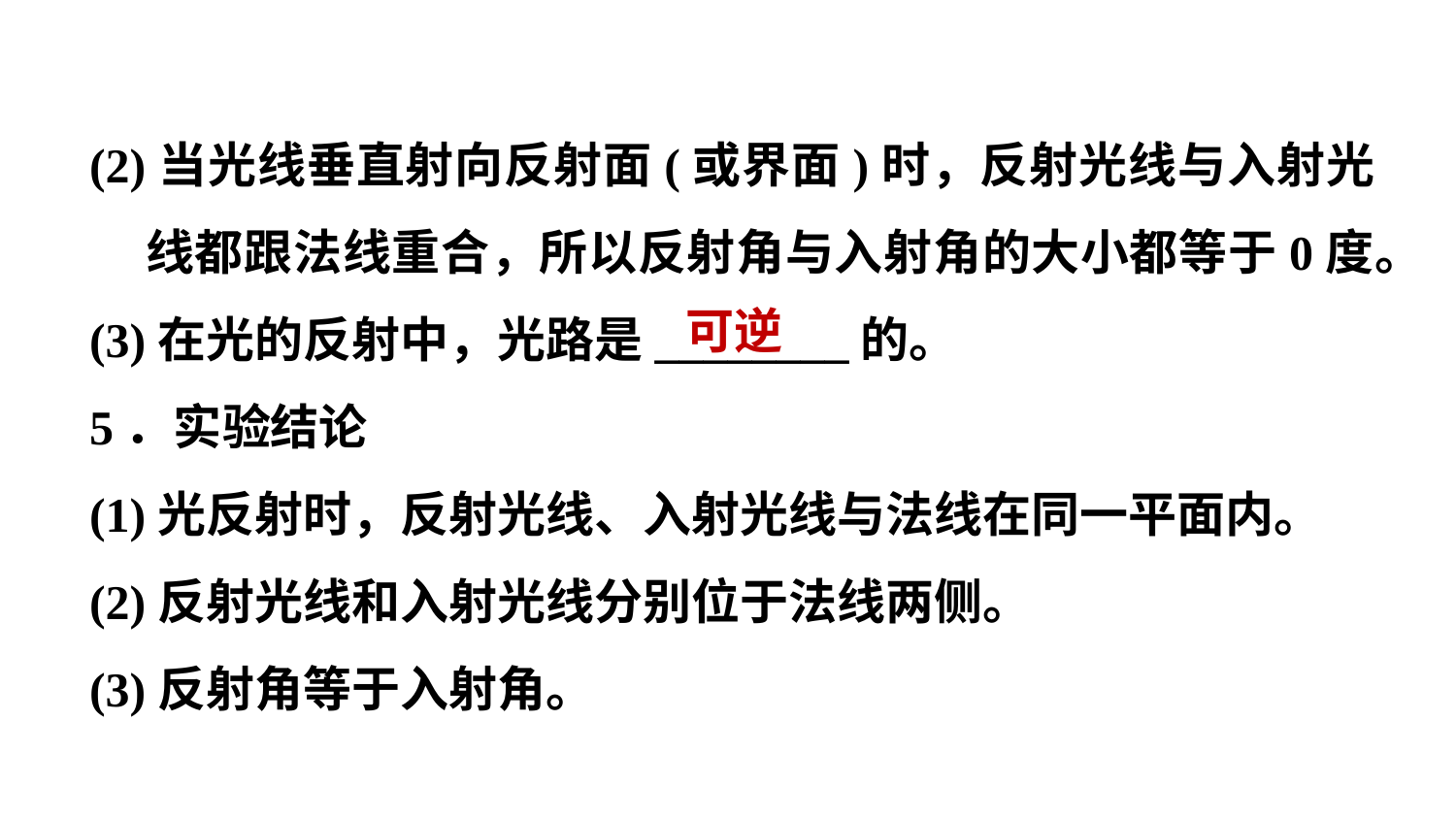

(2)当光线垂直射向反射面(或界面)时，反射光线与入射光线都跟法线重合，所以反射角与入射角的大小都等于0度。
(3)在光的反射中，光路是________的。
5．实验结论
(1)光反射时，反射光线、入射光线与法线在同一平面内。
(2)反射光线和入射光线分别位于法线两侧。
(3)反射角等于入射角。
可逆